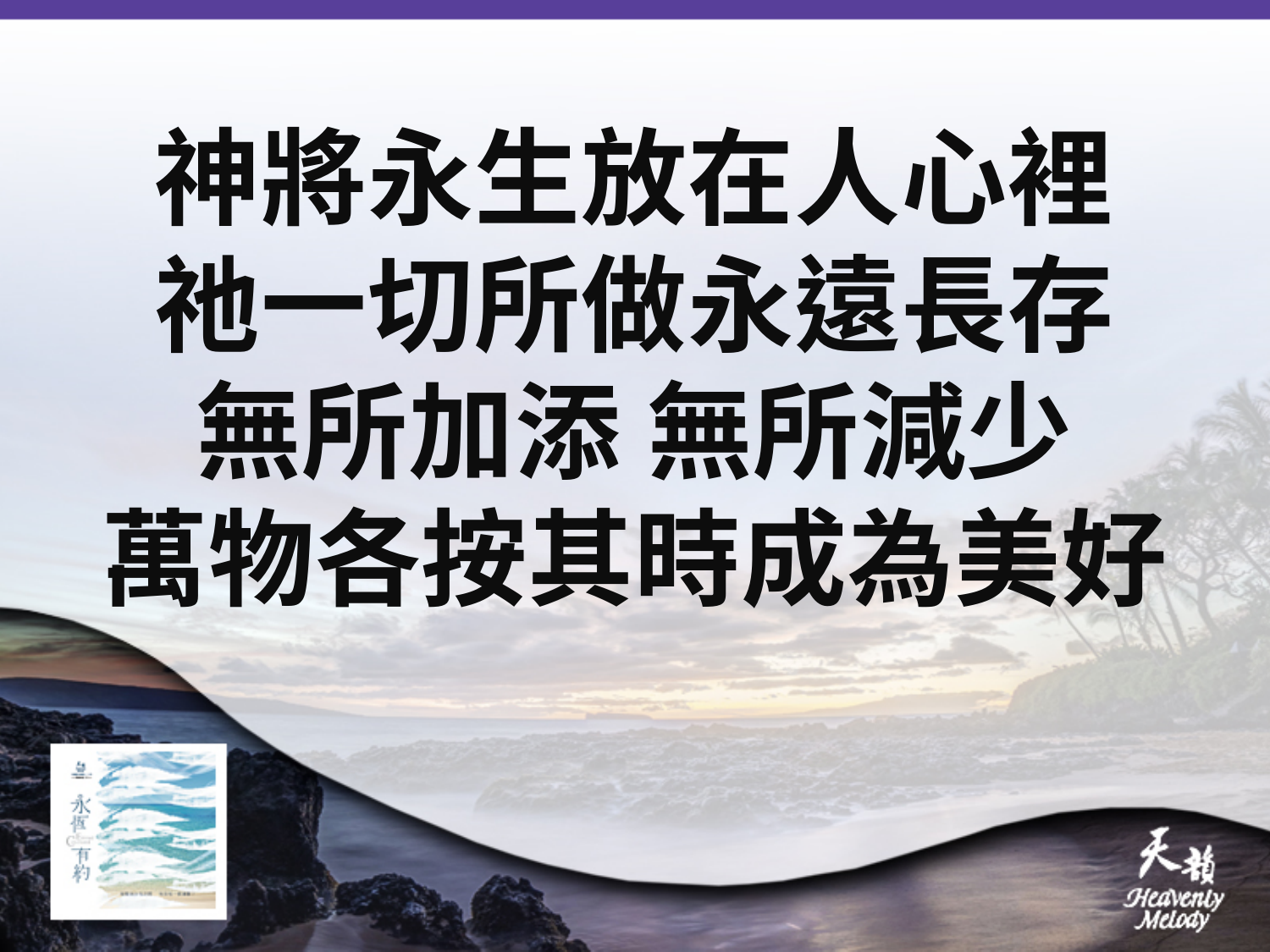

# 神將永生放在人心裡 祂一切所做永遠長存 無所加添 無所減少 萬物各按其時成為美好